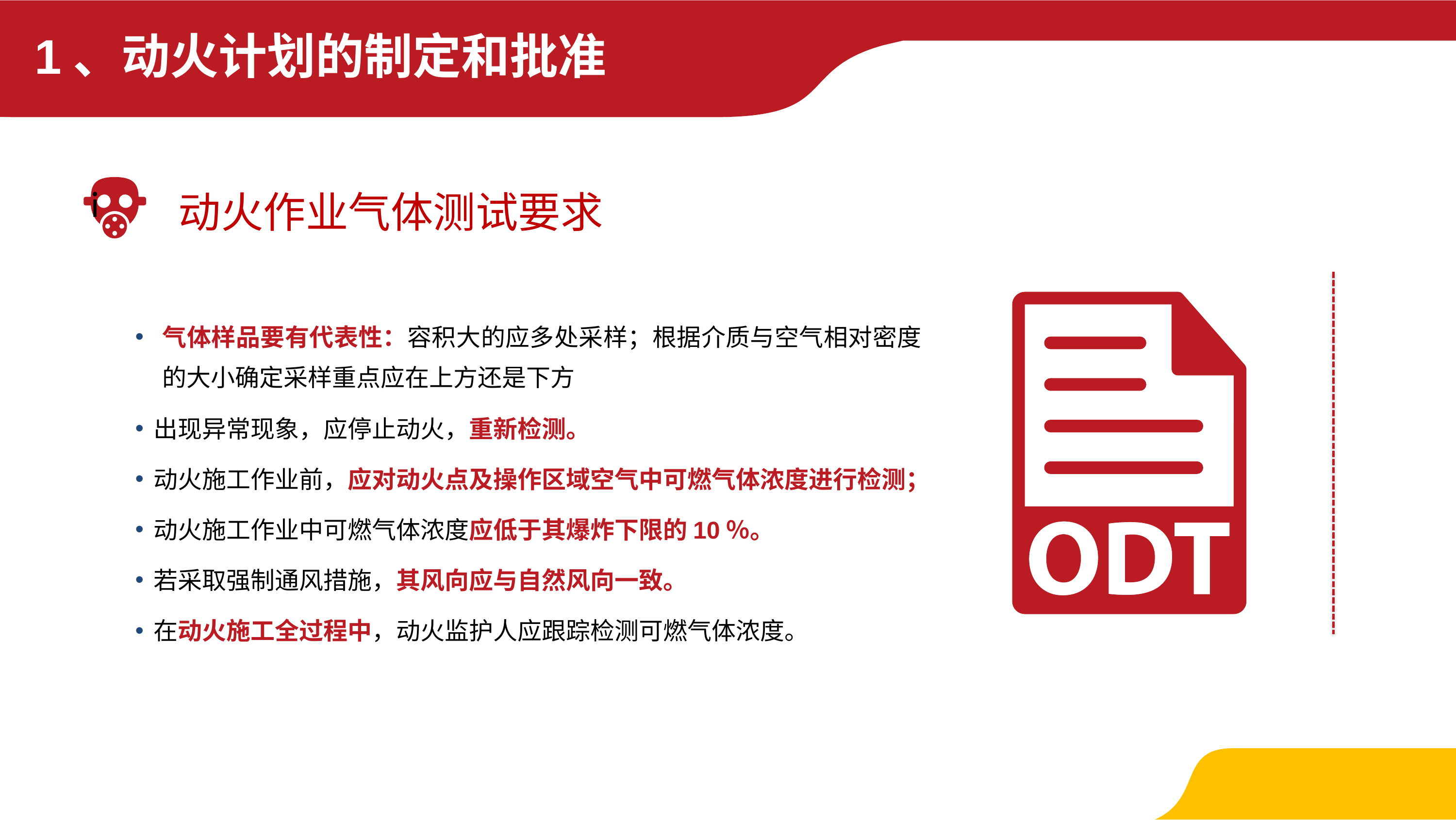

1、动火计划的制定和批准
i
动火作业气体测试要求

气体样品要有代表性：容积大的应多处采样；根据介质与空气相对密度的大小确定采样重点应在上方还是下方
出现异常现象，应停止动火，重新检测。
动火施工作业前，应对动火点及操作区域空气中可燃气体浓度进行检测；
动火施工作业中可燃气体浓度应低于其爆炸下限的10％。
若采取强制通风措施，其风向应与自然风向一致。
在动火施工全过程中，动火监护人应跟踪检测可燃气体浓度。